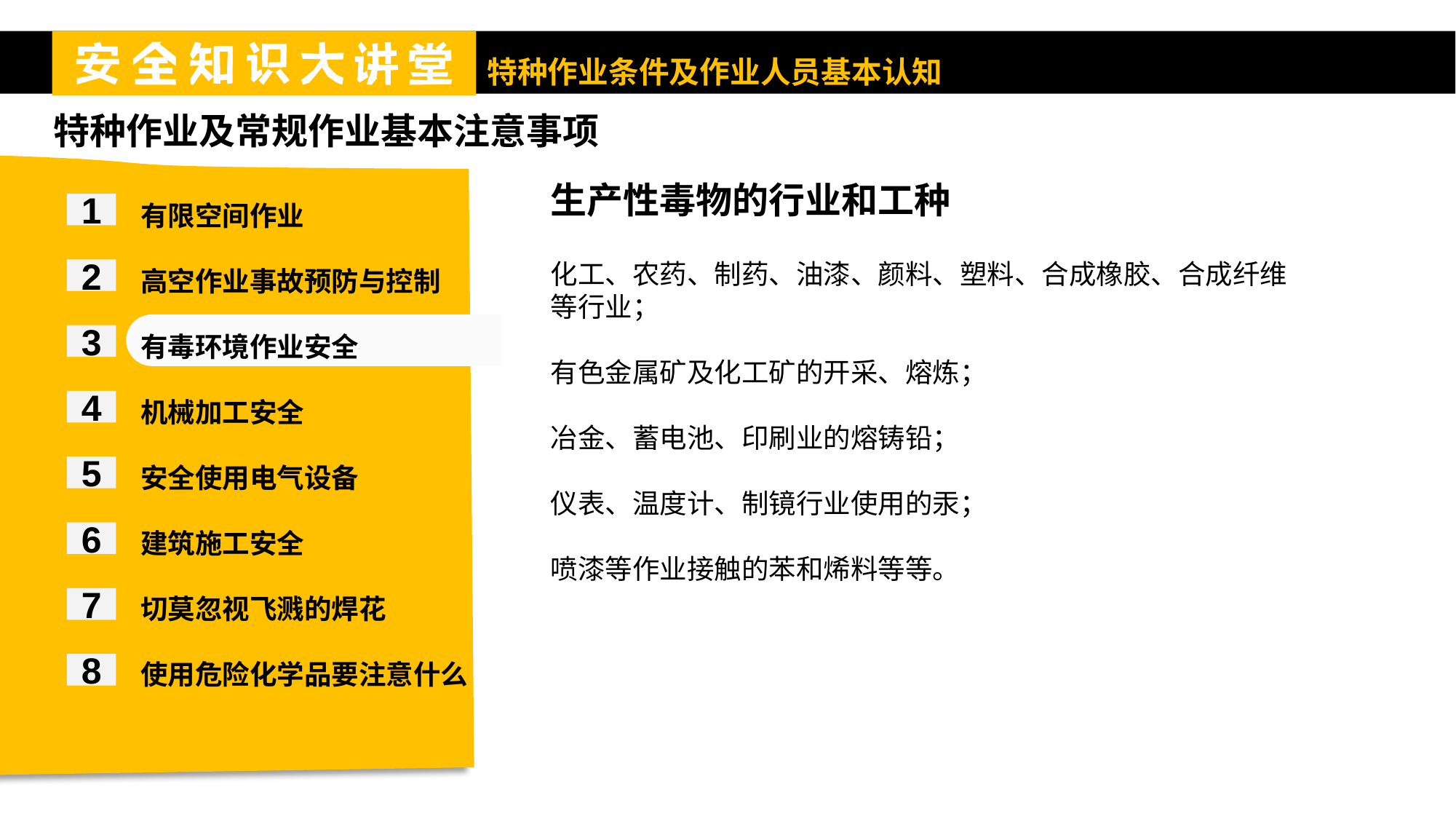

特种作业及常规作业基本注意事项

有限空间作业
高空作业事故预防与控制
有毒环境作业安全
机械加工安全
安全使用电气设备
建筑施工安全
切莫忽视飞溅的焊花
使用危险化学品要注意什么
生产性毒物的行业和工种
1
化工、农药、制药、油漆、颜料、塑料、合成橡胶、合成纤维等行业；

有色金属矿及化工矿的开采、熔炼；

冶金、蓄电池、印刷业的熔铸铅；

仪表、温度计、制镜行业使用的汞；

喷漆等作业接触的苯和烯料等等。
2
3
4
5
6
7
8